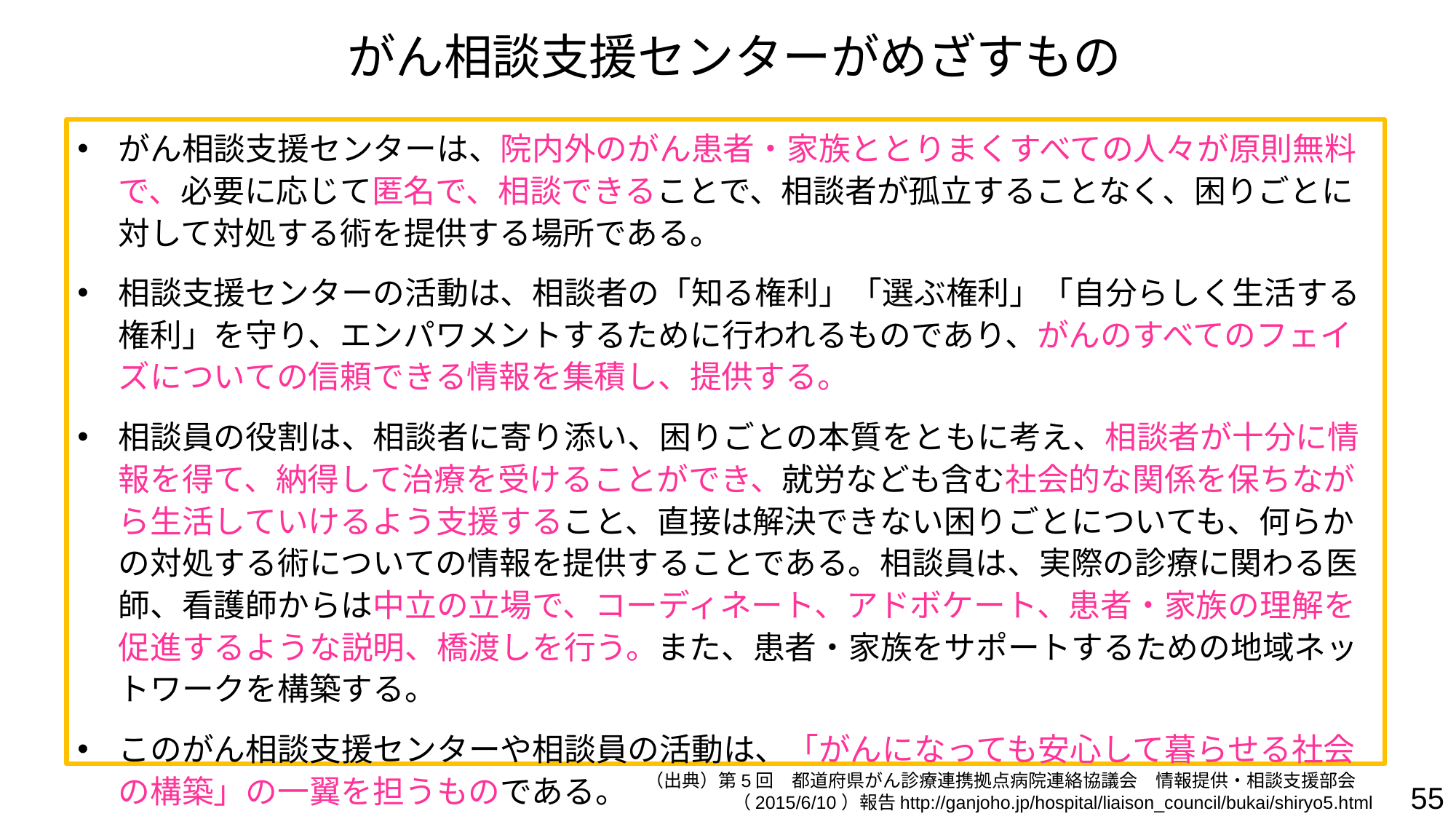

# がん相談支援センターがめざすもの
がん相談支援センターは、院内外のがん患者・家族ととりまくすべての人々が原則無料で、必要に応じて匿名で、相談できることで、相談者が孤立することなく、困りごとに対して対処する術を提供する場所である。
相談支援センターの活動は、相談者の「知る権利」「選ぶ権利」「自分らしく生活する権利」を守り、エンパワメントするために行われるものであり、がんのすべてのフェイズについての信頼できる情報を集積し、提供する。
相談員の役割は、相談者に寄り添い、困りごとの本質をともに考え、相談者が十分に情報を得て、納得して治療を受けることができ、就労なども含む社会的な関係を保ちながら生活していけるよう支援すること、直接は解決できない困りごとについても、何らかの対処する術についての情報を提供することである。相談員は、実際の診療に関わる医師、看護師からは中立の立場で、コーディネート、アドボケート、患者・家族の理解を促進するような説明、橋渡しを行う。また、患者・家族をサポートするための地域ネットワークを構築する。
このがん相談支援センターや相談員の活動は、「がんになっても安心して暮らせる社会の構築」の一翼を担うものである。

（出典）第5回　都道府県がん診療連携拠点病院連絡協議会　情報提供・相談支援部会　（2015/6/10）報告http://ganjoho.jp/hospital/liaison_council/bukai/shiryo5.html
55